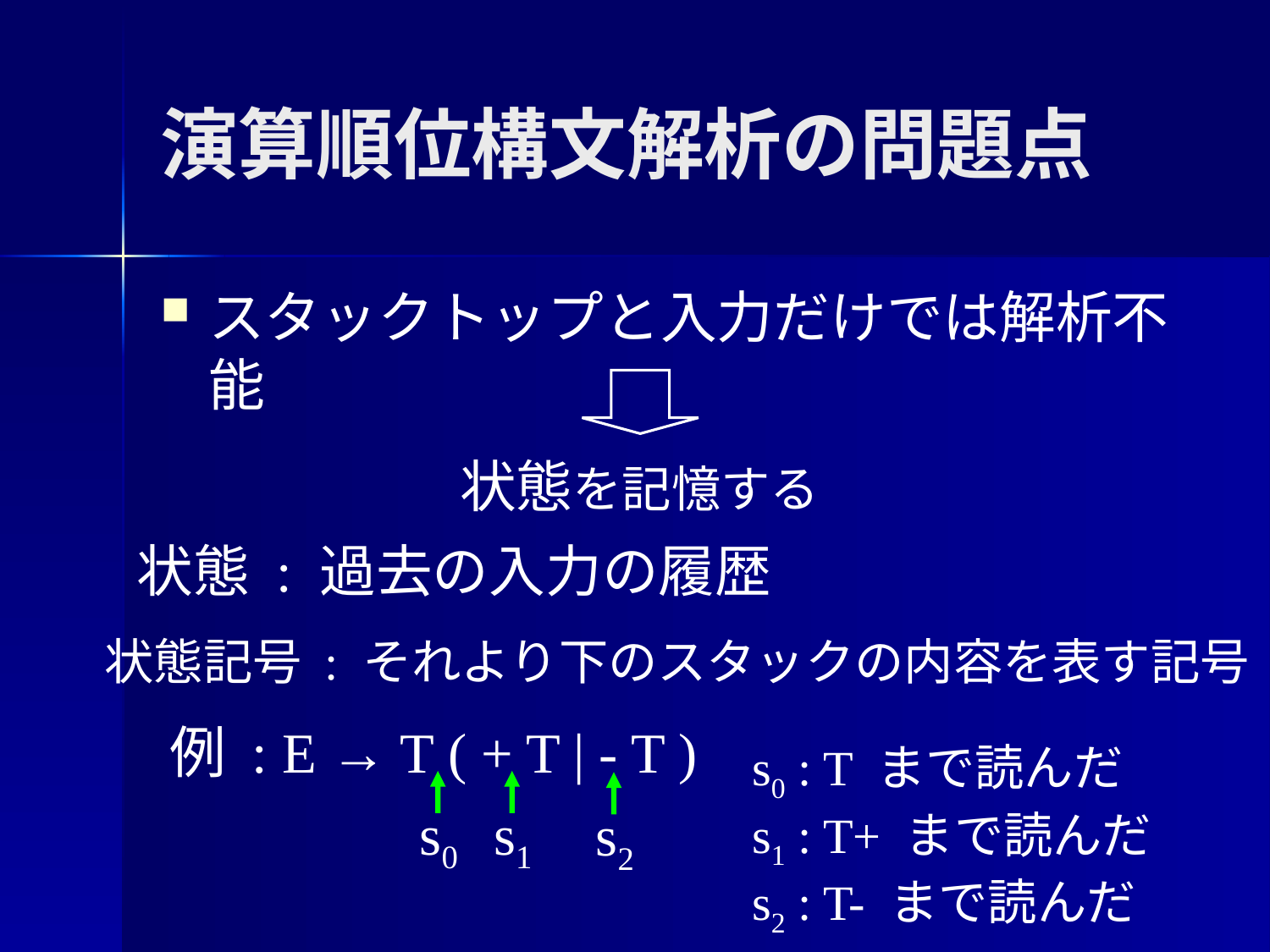

# 演算順位構文解析の問題点
スタックトップと入力だけでは解析不能

状態を記憶する
状態 : 過去の入力の履歴
状態記号 : それより下のスタックの内容を表す記号
例 : E → T ( + T | - T )
s0 : T まで読んだ
s1 : T+ まで読んだ
s2 : T- まで読んだ

s0

s1

s2